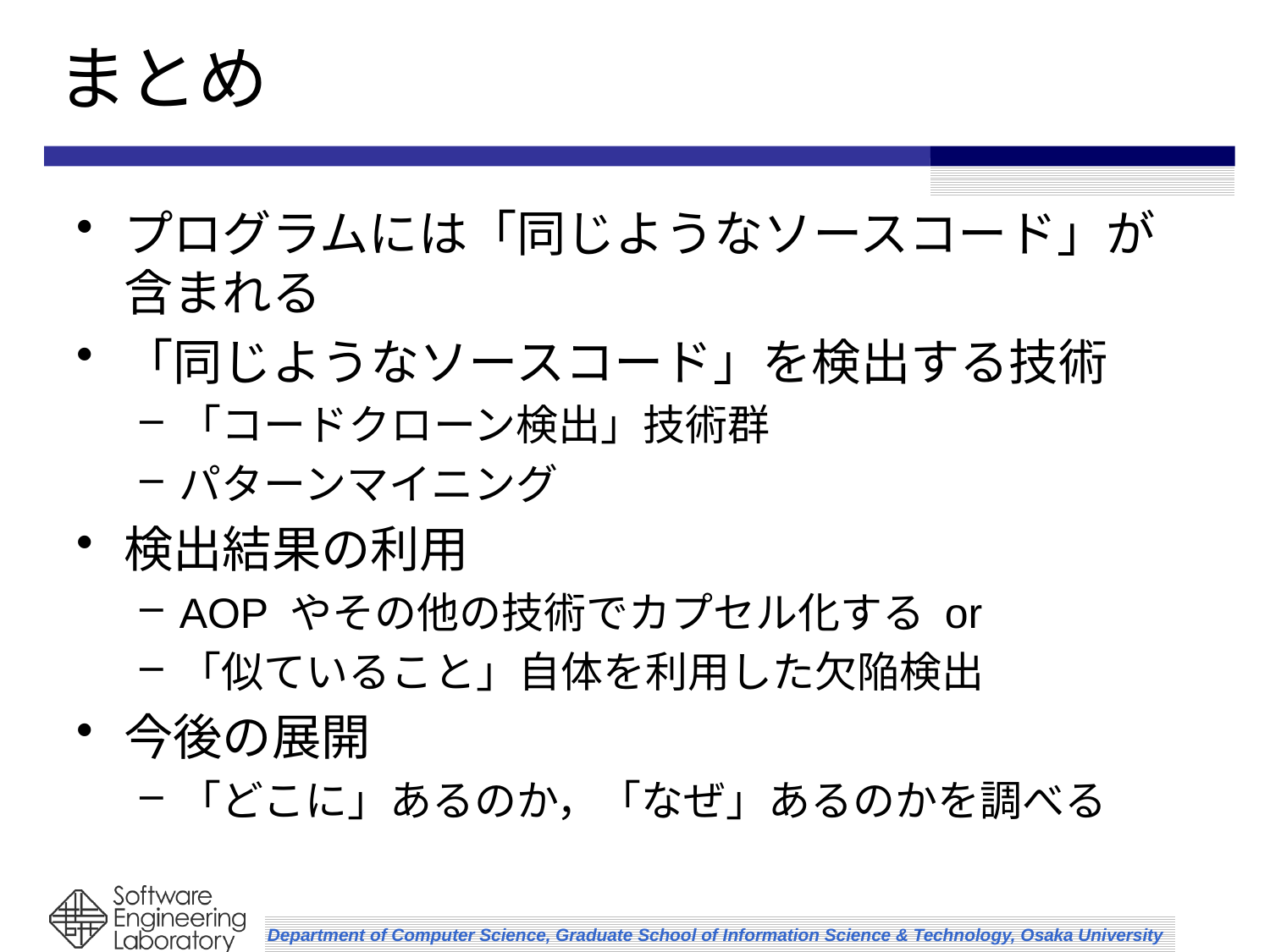

# まとめ
プログラムには「同じようなソースコード」が含まれる
「同じようなソースコード」を検出する技術
「コードクローン検出」技術群
パターンマイニング
検出結果の利用
AOP やその他の技術でカプセル化する or
「似ていること」自体を利用した欠陥検出
今後の展開
「どこに」あるのか，「なぜ」あるのかを調べる